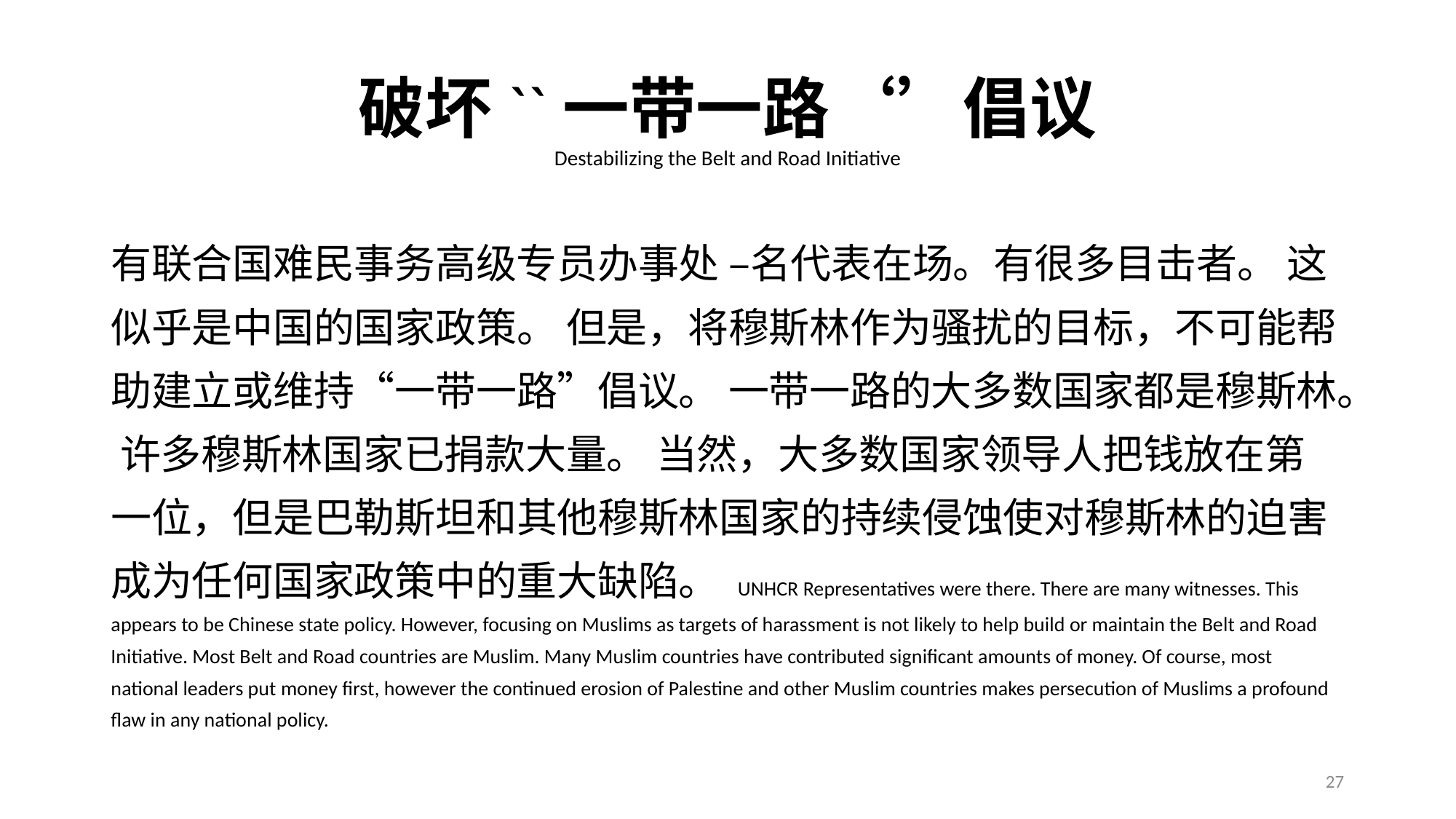

# 破坏``一带一路‘’倡议 Destabilizing the Belt and Road Initiative
有联合国难民事务高级专员办事处 –名代表在场。有很多目击者。 这似乎是中国的国家政策。 但是，将穆斯林作为骚扰的目标，不可能帮助建立或维持“一带一路”倡议。 一带一路的大多数国家都是穆斯林。 许多穆斯林国家已捐款大量。 当然，大多数国家领导人把钱放在第一位，但是巴勒斯坦和其他穆斯林国家的持续侵蚀使对穆斯林的迫害成为任何国家政策中的重大缺陷。 UNHCR Representatives were there. There are many witnesses. This appears to be Chinese state policy. However, focusing on Muslims as targets of harassment is not likely to help build or maintain the Belt and Road Initiative. Most Belt and Road countries are Muslim. Many Muslim countries have contributed significant amounts of money. Of course, most national leaders put money first, however the continued erosion of Palestine and other Muslim countries makes persecution of Muslims a profound flaw in any national policy.

27